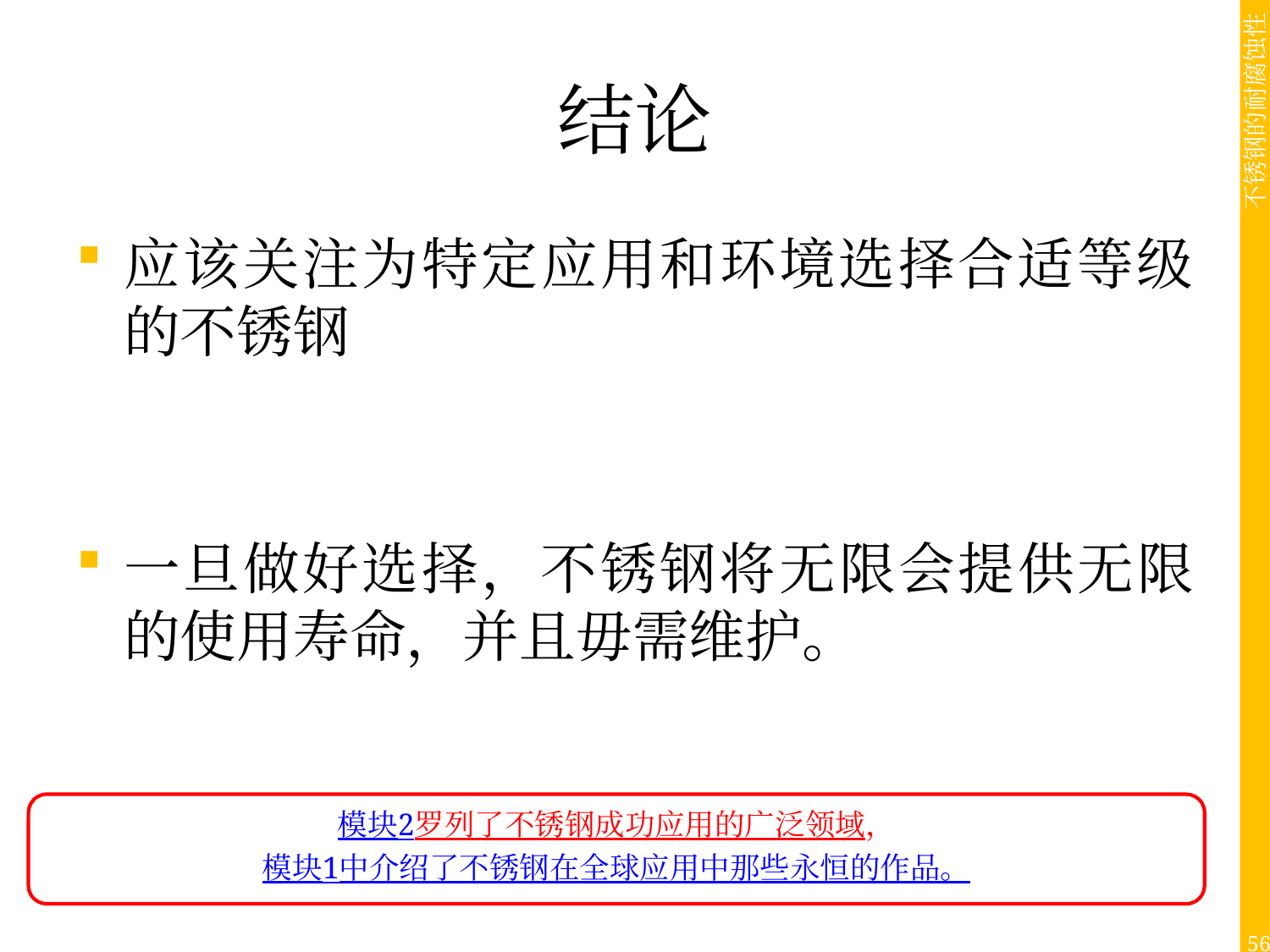

# 结论
应该关注为特定应用和环境选择合适等级的不锈钢

一旦做好选择，不锈钢将无限会提供无限的使用寿命，并且毋需维护。
模块2罗列了不锈钢成功应用的广泛领域，
模块1中介绍了不锈钢在全球应用中那些永恒的作品。
56